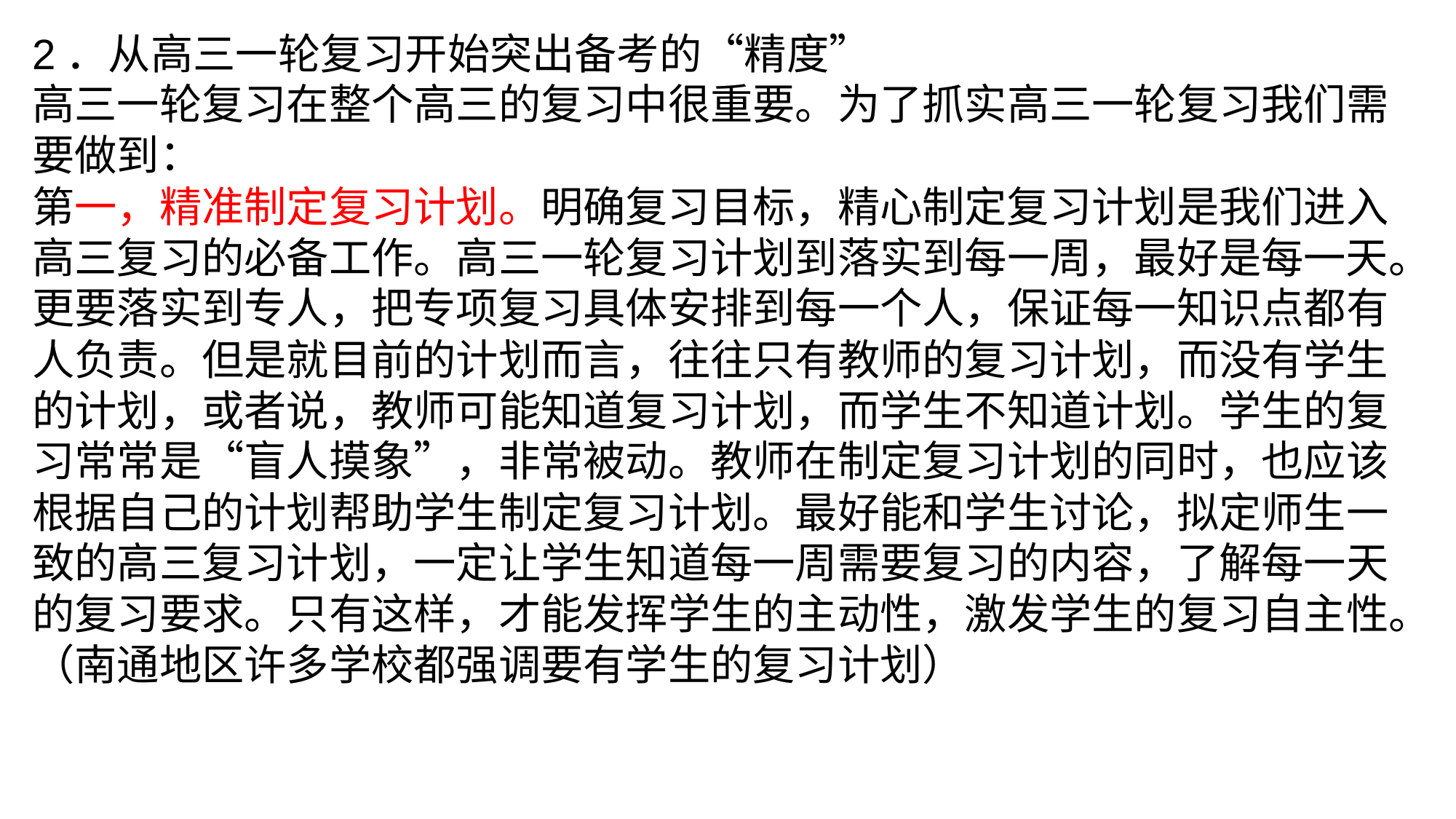

2．从高三一轮复习开始突出备考的“精度”
高三一轮复习在整个高三的复习中很重要。为了抓实高三一轮复习我们需要做到：
第一，精准制定复习计划。明确复习目标，精心制定复习计划是我们进入高三复习的必备工作。高三一轮复习计划到落实到每一周，最好是每一天。更要落实到专人，把专项复习具体安排到每一个人，保证每一知识点都有人负责。但是就目前的计划而言，往往只有教师的复习计划，而没有学生的计划，或者说，教师可能知道复习计划，而学生不知道计划。学生的复习常常是“盲人摸象”，非常被动。教师在制定复习计划的同时，也应该根据自己的计划帮助学生制定复习计划。最好能和学生讨论，拟定师生一致的高三复习计划，一定让学生知道每一周需要复习的内容，了解每一天的复习要求。只有这样，才能发挥学生的主动性，激发学生的复习自主性。（南通地区许多学校都强调要有学生的复习计划）